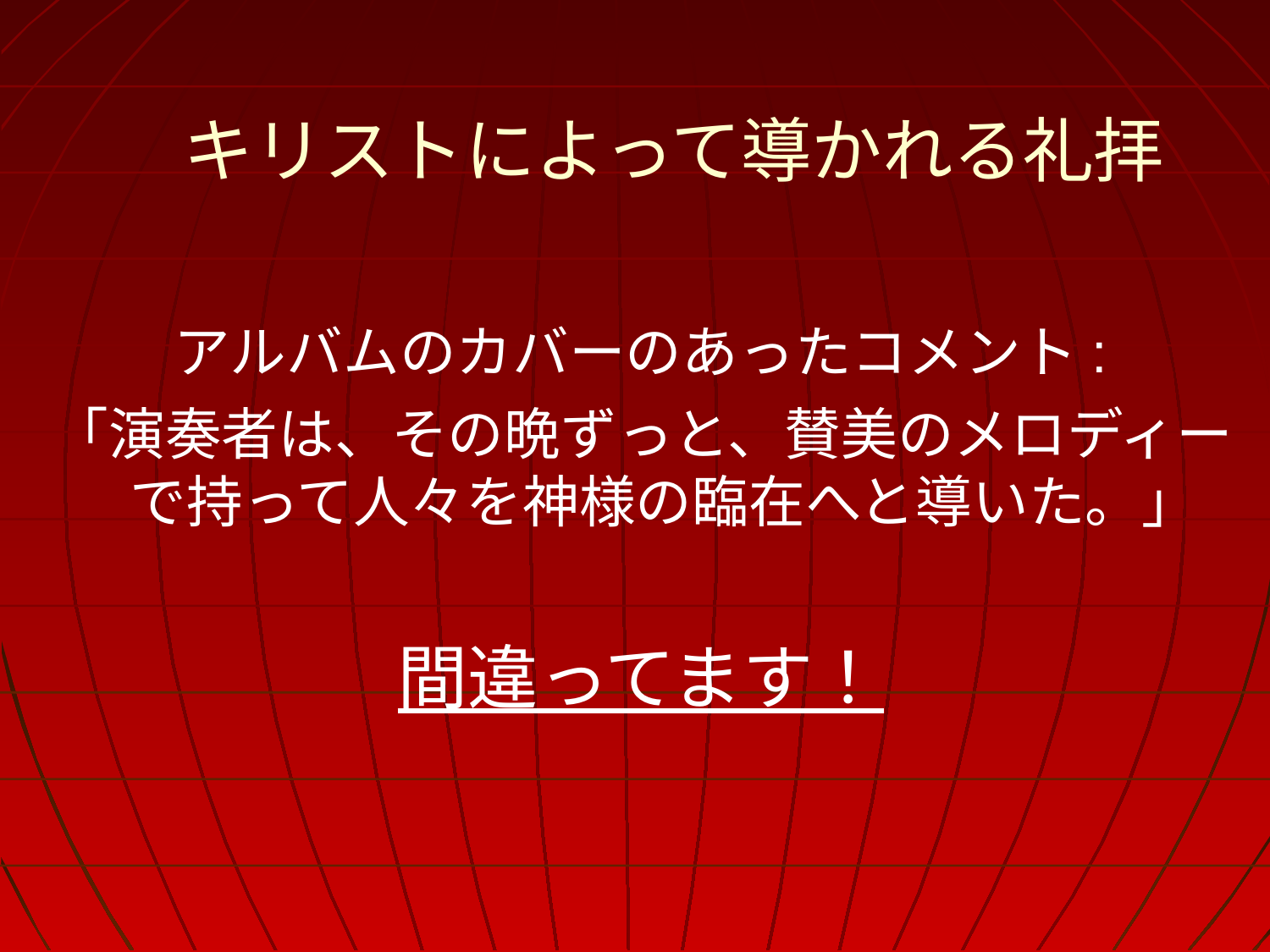

キリストによって導かれる礼拝

アルバムのカバーのあったコメント:
「演奏者は、その晩ずっと、賛美のメロディーで持って人々を神様の臨在へと導いた。」

間違ってます！